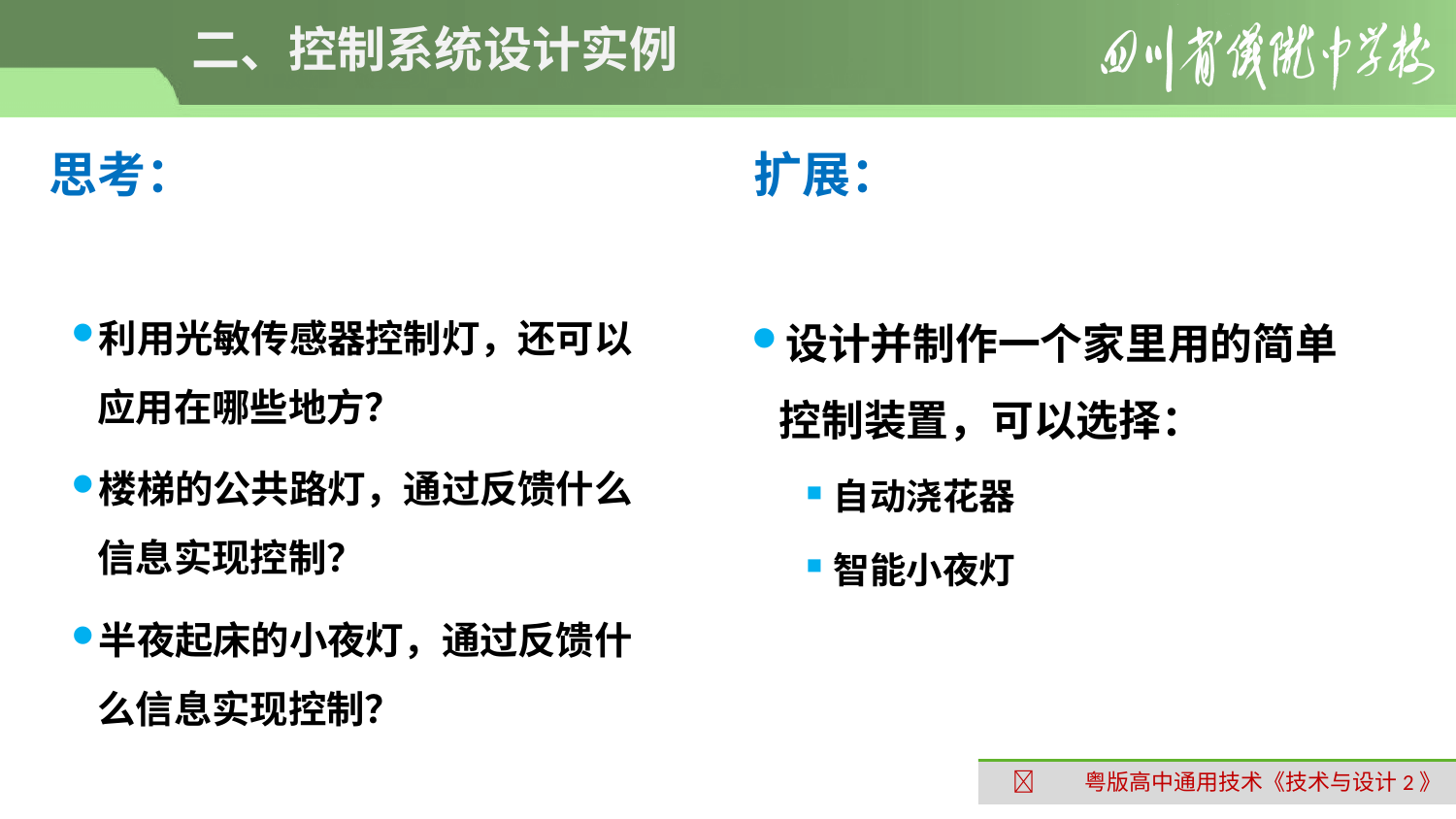

# 二、控制系统设计实例
思考：
扩展：

利用光敏传感器控制灯，还可以应用在哪些地方？
楼梯的公共路灯，通过反馈什么信息实现控制？
半夜起床的小夜灯，通过反馈什么信息实现控制？
设计并制作一个家里用的简单控制装置，可以选择：
自动浇花器
智能小夜灯